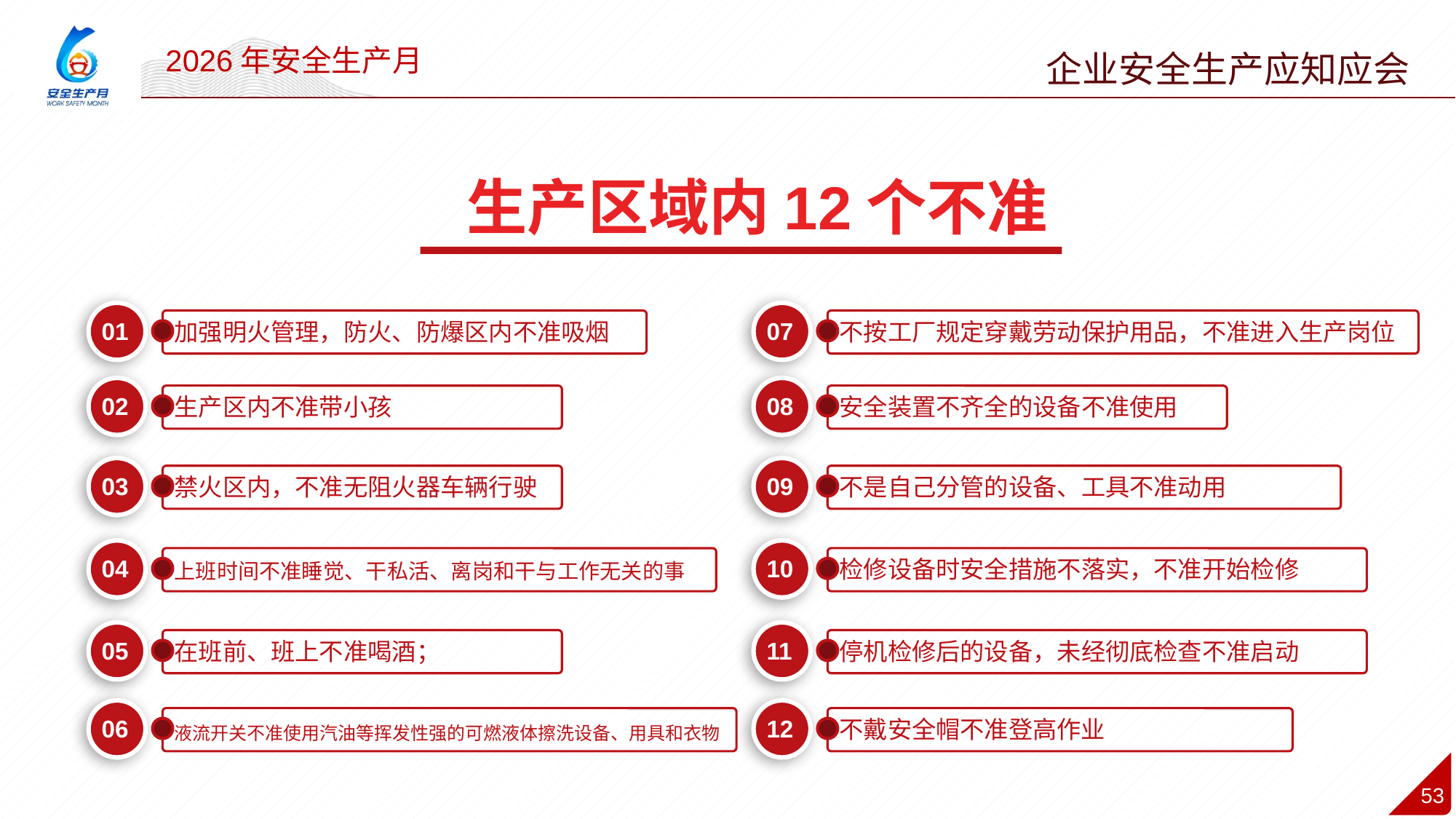

企业安全生产应知应会
生产区域内12个不准

01

07
加强明火管理，防火、防爆区内不准吸烟

不按工厂规定穿戴劳动保护用品，不准进入生产岗位

02

08
生产区内不准带小孩

安全装置不齐全的设备不准使用

03

09
禁火区内，不准无阻火器车辆行驶

不是自己分管的设备、工具不准动用

04

10
上班时间不准睡觉、干私活、离岗和干与工作无关的事

检修设备时安全措施不落实，不准开始检修

05

11
在班前、班上不准喝酒；

停机检修后的设备，未经彻底检查不准启动

06

12
液流开关不准使用汽油等挥发性强的可燃液体擦洗设备、用具和衣物

不戴安全帽不准登高作业